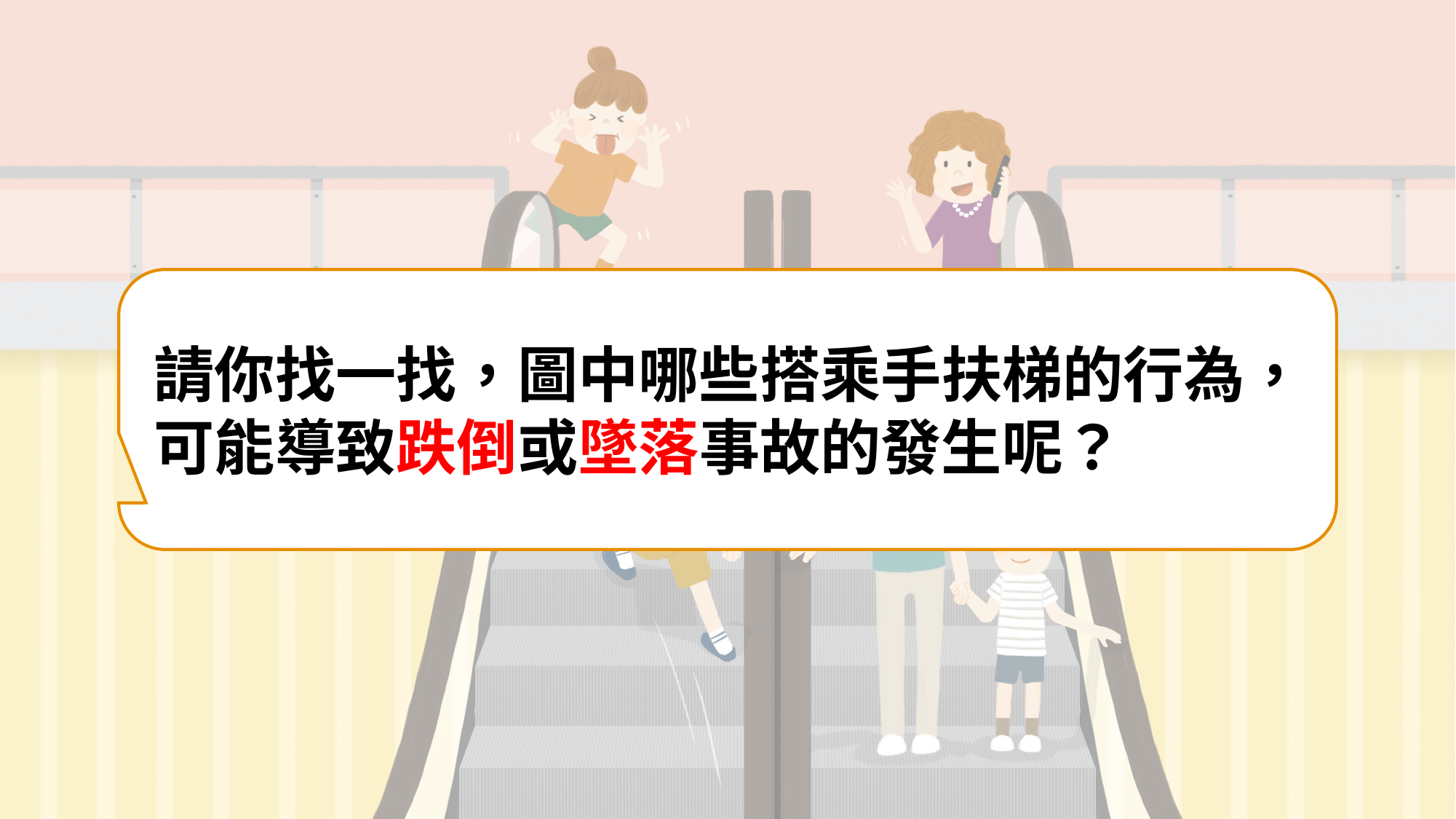

請你找一找，圖中哪些搭乘手扶梯的行為，可能導致跌倒或墜落事故的發生呢？